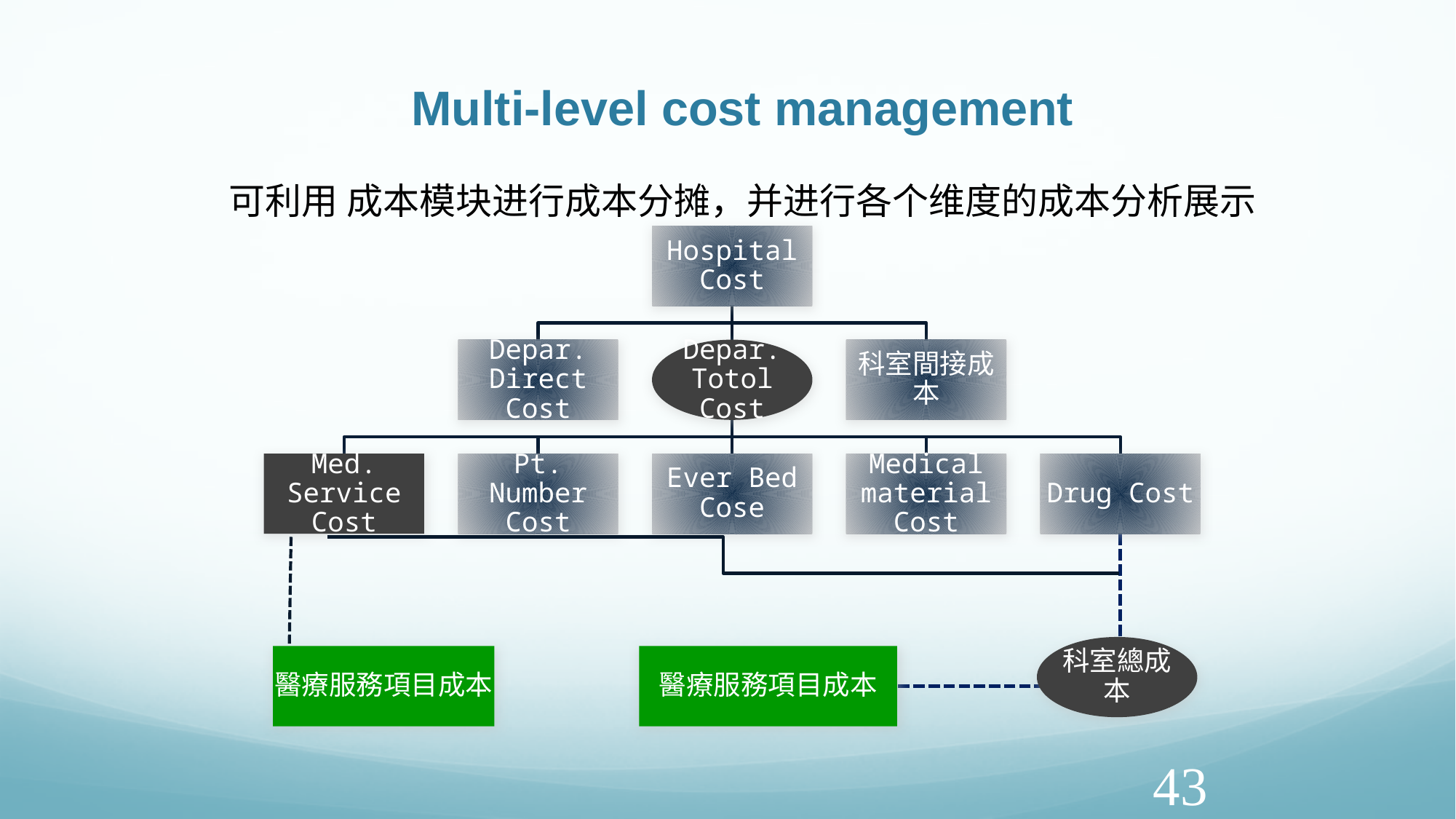

# Multi-level cost management
Hospital Cost
Depar. Direct Cost
Depar. Totol Cost
Med. Service Cost
Pt. Number Cost
Ever Bed Cose
Medical material Cost
Drug Cost
醫療服務項目成本
科室間接成本
醫療服務項目成本
可利用 成本模块进行成本分摊，并进行各个维度的成本分析展示

科室總成本
43